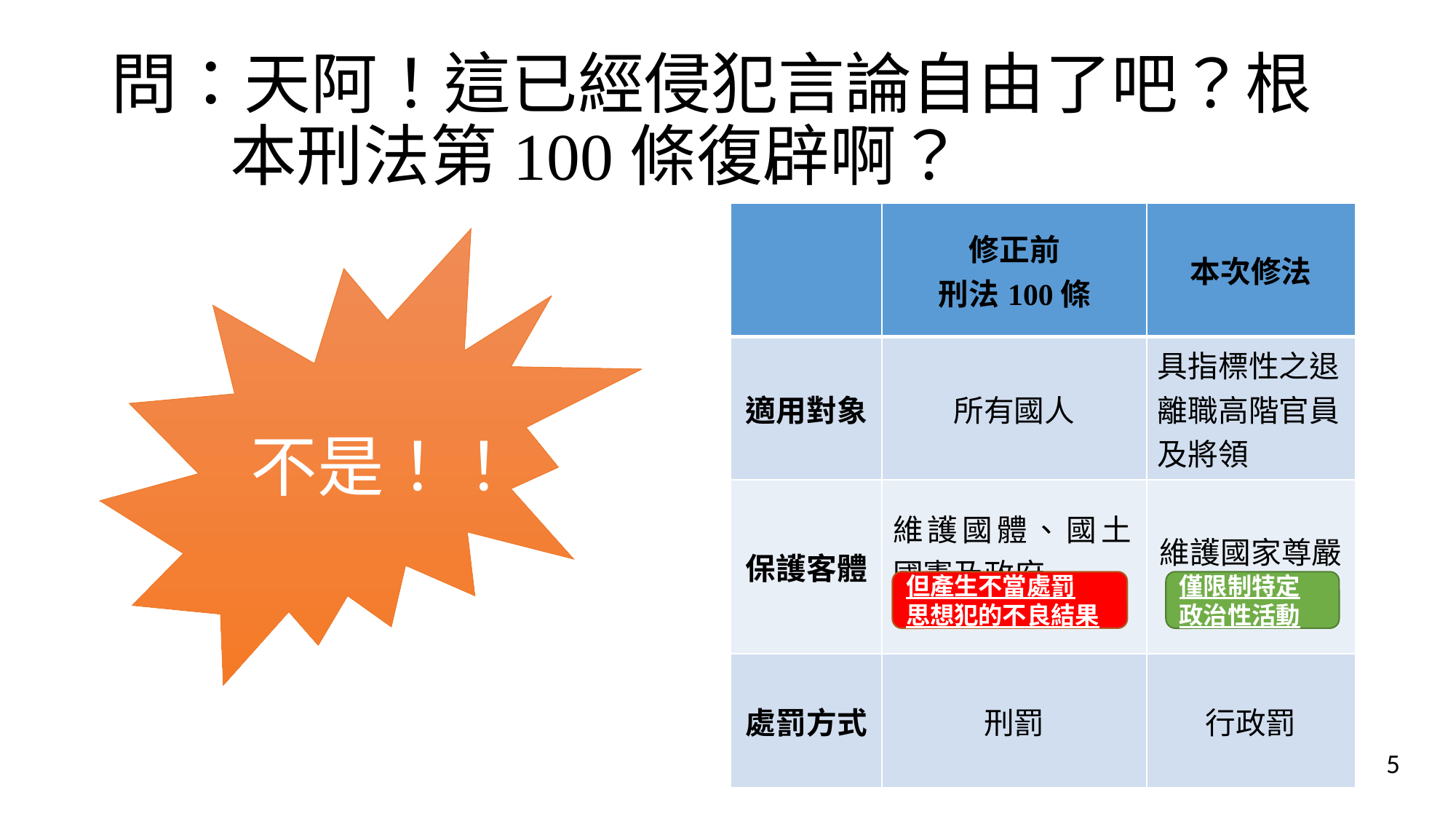

# 問：天阿！這已經侵犯言論自由了吧？根 本刑法第100條復辟啊？
|  | 修正前 刑法100條 | 本次修法 |
| --- | --- | --- |
| 適用對象 | 所有國人 | 具指標性之退離職高階官員及將領 |
| 保護客體 | 維護國體、國土、國憲及政府 | 維護國家尊嚴 |
| 處罰方式 | 刑罰 | 行政罰 |
不是！！
但產生不當處罰
思想犯的不良結果
僅限制特定
政治性活動
5